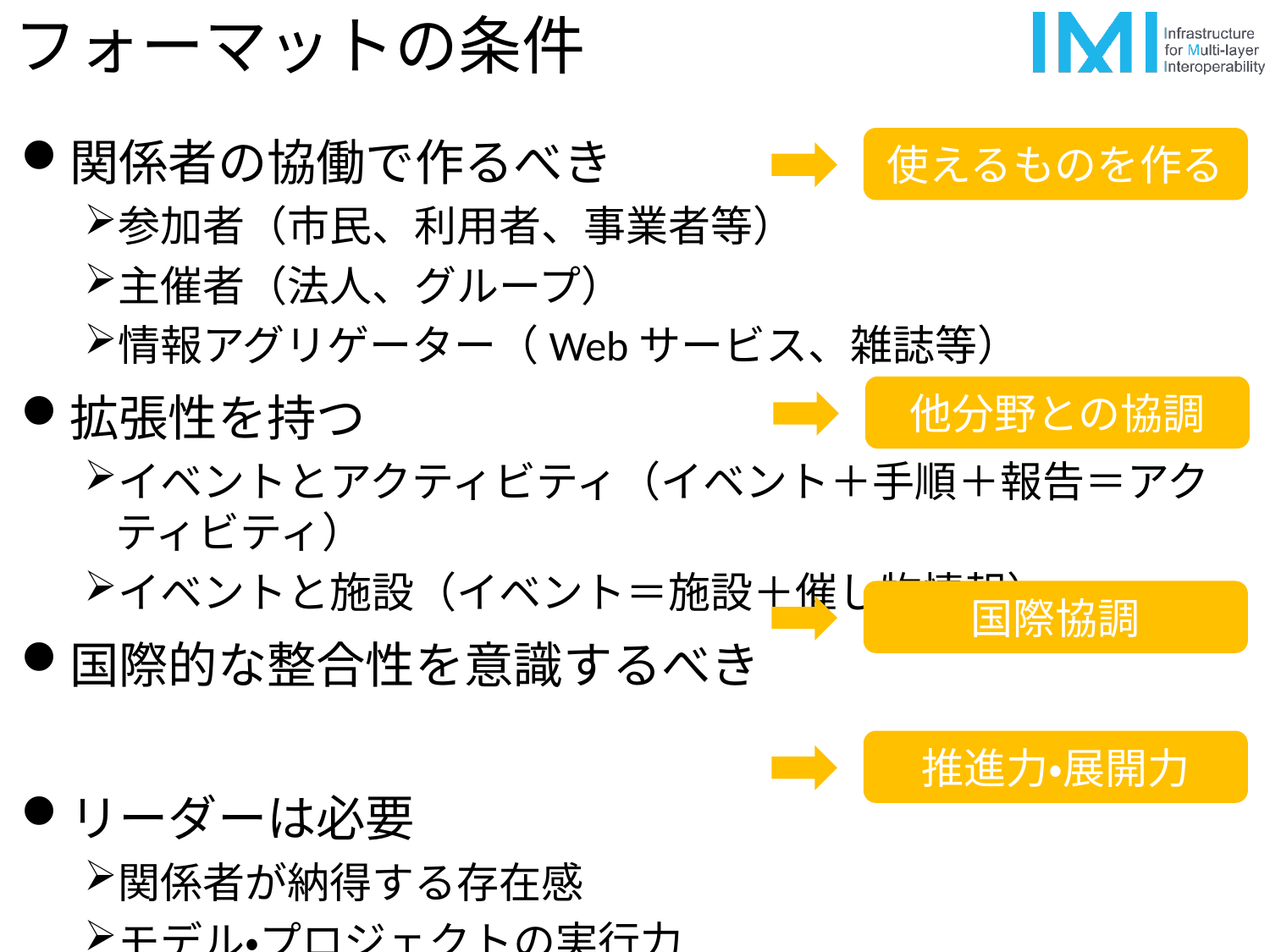

# フォーマットの条件
関係者の協働で作るべき
参加者（市民、利用者、事業者等）
主催者（法人、グループ）
情報アグリゲーター（Webサービス、雑誌等）
拡張性を持つ
イベントとアクティビティ（イベント＋手順＋報告＝アクティビティ）
イベントと施設（イベント＝施設＋催し物情報）
国際的な整合性を意識するべき

リーダーは必要
関係者が納得する存在感
モデル・プロジェクトの実行力
使えるものを作る

他分野との協調

国際協調

推進力・展開力